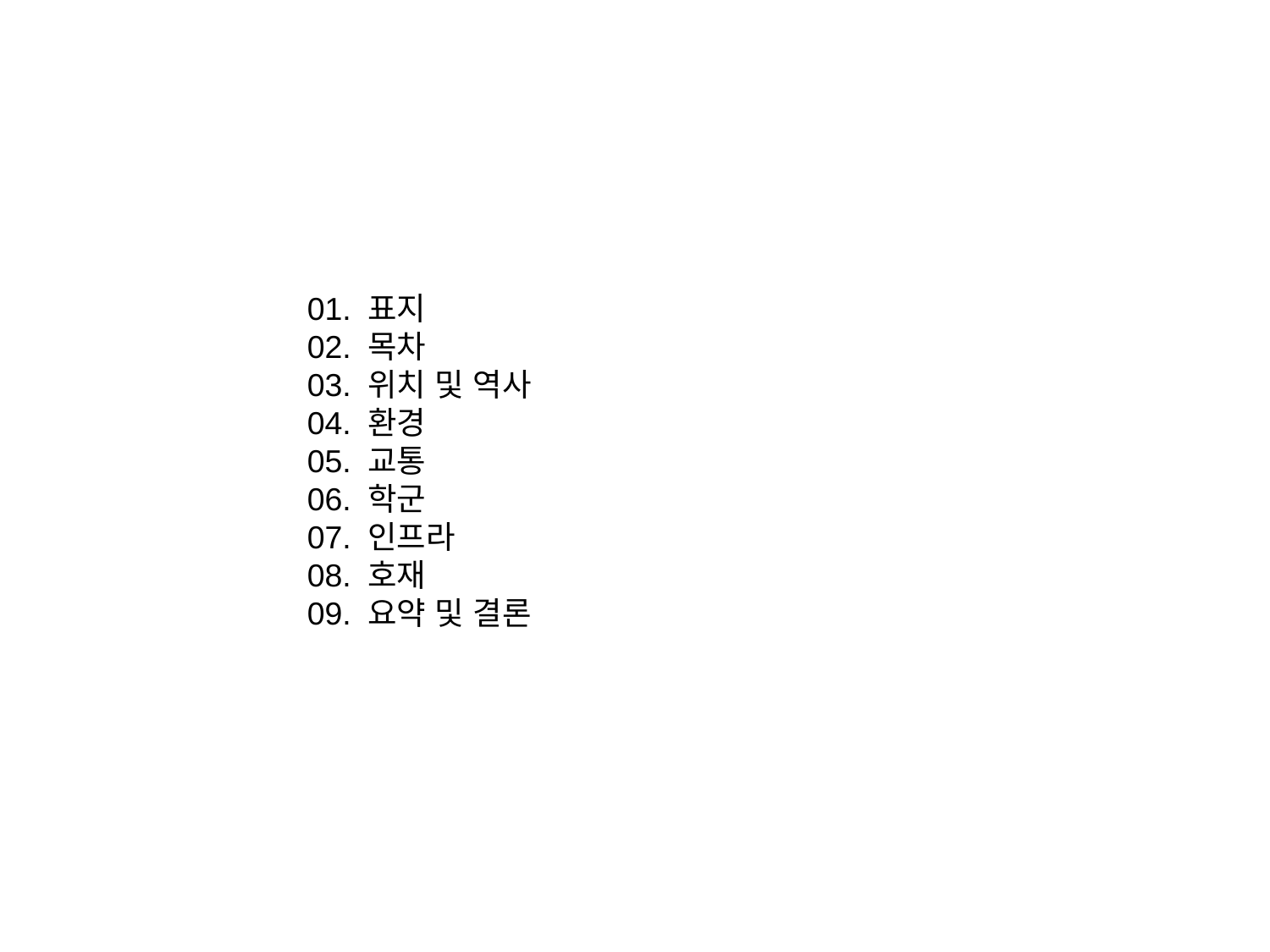

01. 표지
02. 목차
03. 위치 및 역사
04. 환경
05. 교통
06. 학군
07. 인프라
08. 호재
09. 요약 및 결론